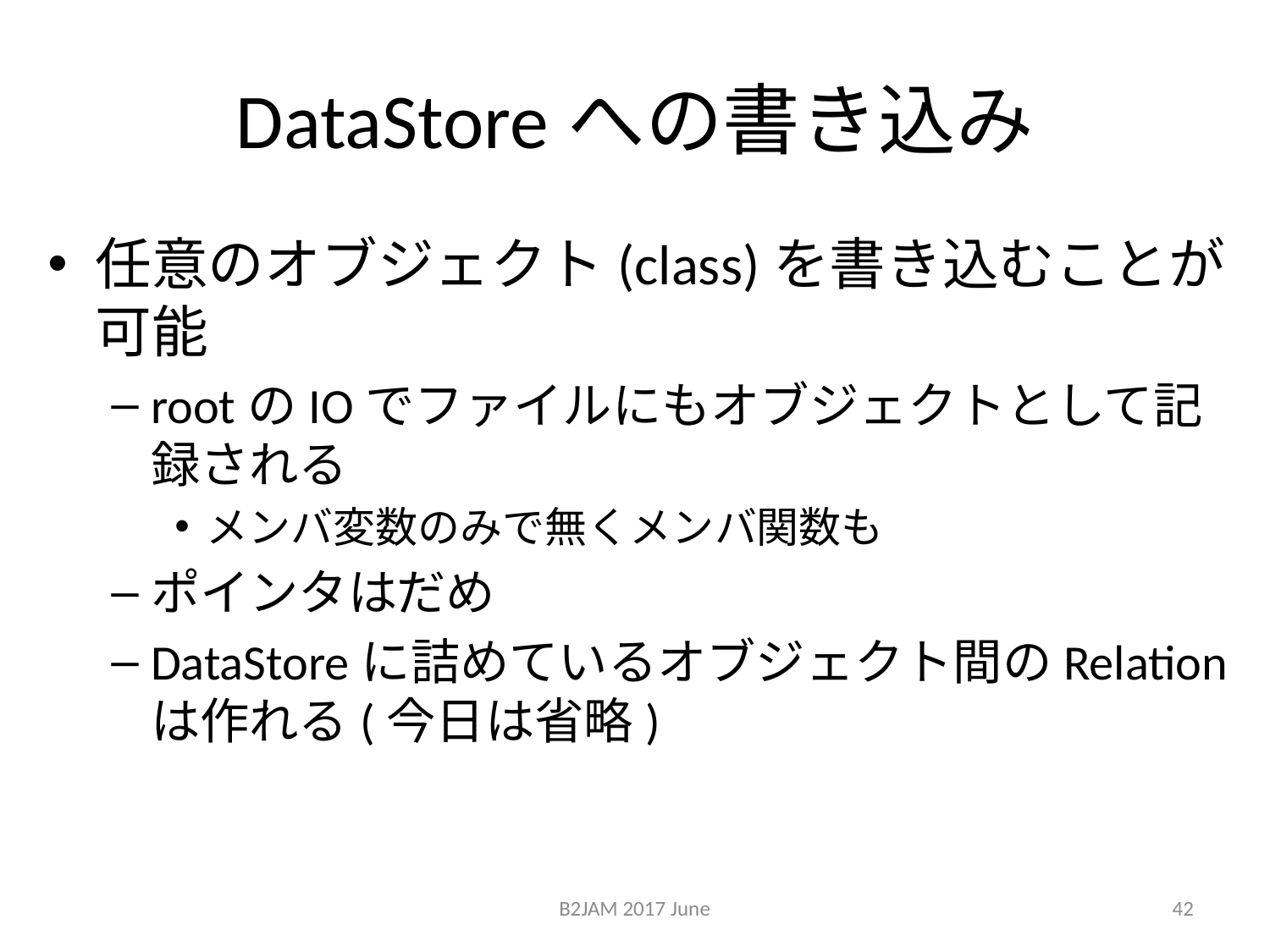

# DataStoreへの書き込み
任意のオブジェクト(class)を書き込むことが可能
rootのIOでファイルにもオブジェクトとして記録される
メンバ変数のみで無くメンバ関数も
ポインタはだめ
DataStoreに詰めているオブジェクト間のRelationは作れる(今日は省略)

B2JAM 2017 June
42